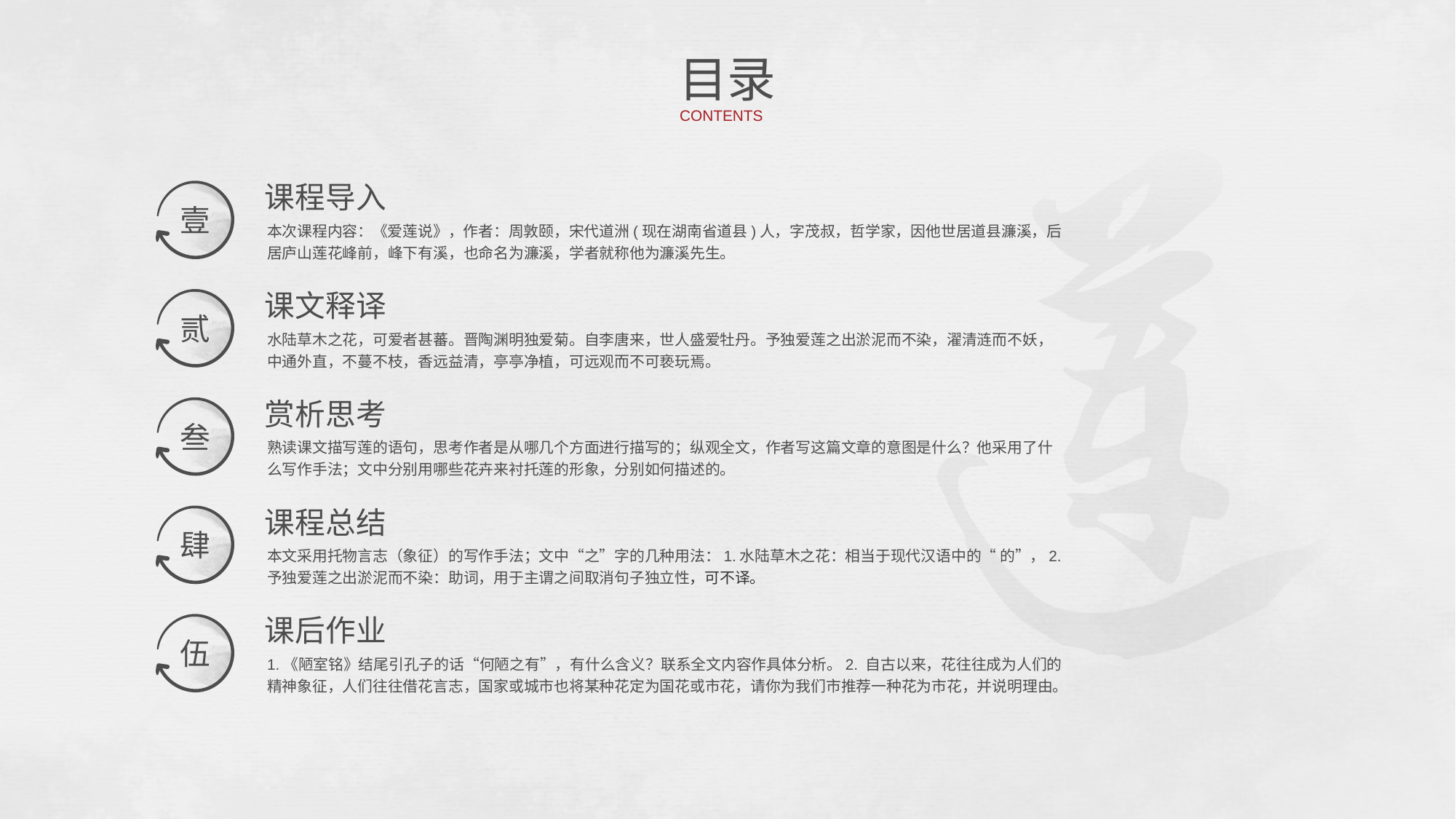

目录
CONTENTS
课程导入

壹
本次课程内容：《爱莲说》，作者：周敦颐，宋代道洲(现在湖南省道县)人，字茂叔，哲学家，因他世居道县濂溪，后居庐山莲花峰前，峰下有溪，也命名为濂溪，学者就称他为濂溪先生。
课文释译

贰
水陆草木之花，可爱者甚蕃。晋陶渊明独爱菊。自李唐来，世人盛爱牡丹。予独爱莲之出淤泥而不染，濯清涟而不妖，中通外直，不蔓不枝，香远益清，亭亭净植，可远观而不可亵玩焉。
赏析思考

叁
熟读课文描写莲的语句，思考作者是从哪几个方面进行描写的；纵观全文，作者写这篇文章的意图是什么？他采用了什么写作手法；文中分别用哪些花卉来衬托莲的形象，分别如何描述的。
课程总结

肆
本文采用托物言志（象征）的写作手法；文中“之”字的几种用法：1.水陆草木之花：相当于现代汉语中的“ 的”，2. 予独爱莲之出淤泥而不染：助词，用于主谓之间取消句子独立性，可不译。

课后作业

伍
1.《陋室铭》结尾引孔子的话“何陋之有”，有什么含义？联系全文内容作具体分析。2. 自古以来，花往往成为人们的精神象征，人们往往借花言志，国家或城市也将某种花定为国花或市花，请你为我们市推荐一种花为市花，并说明理由。